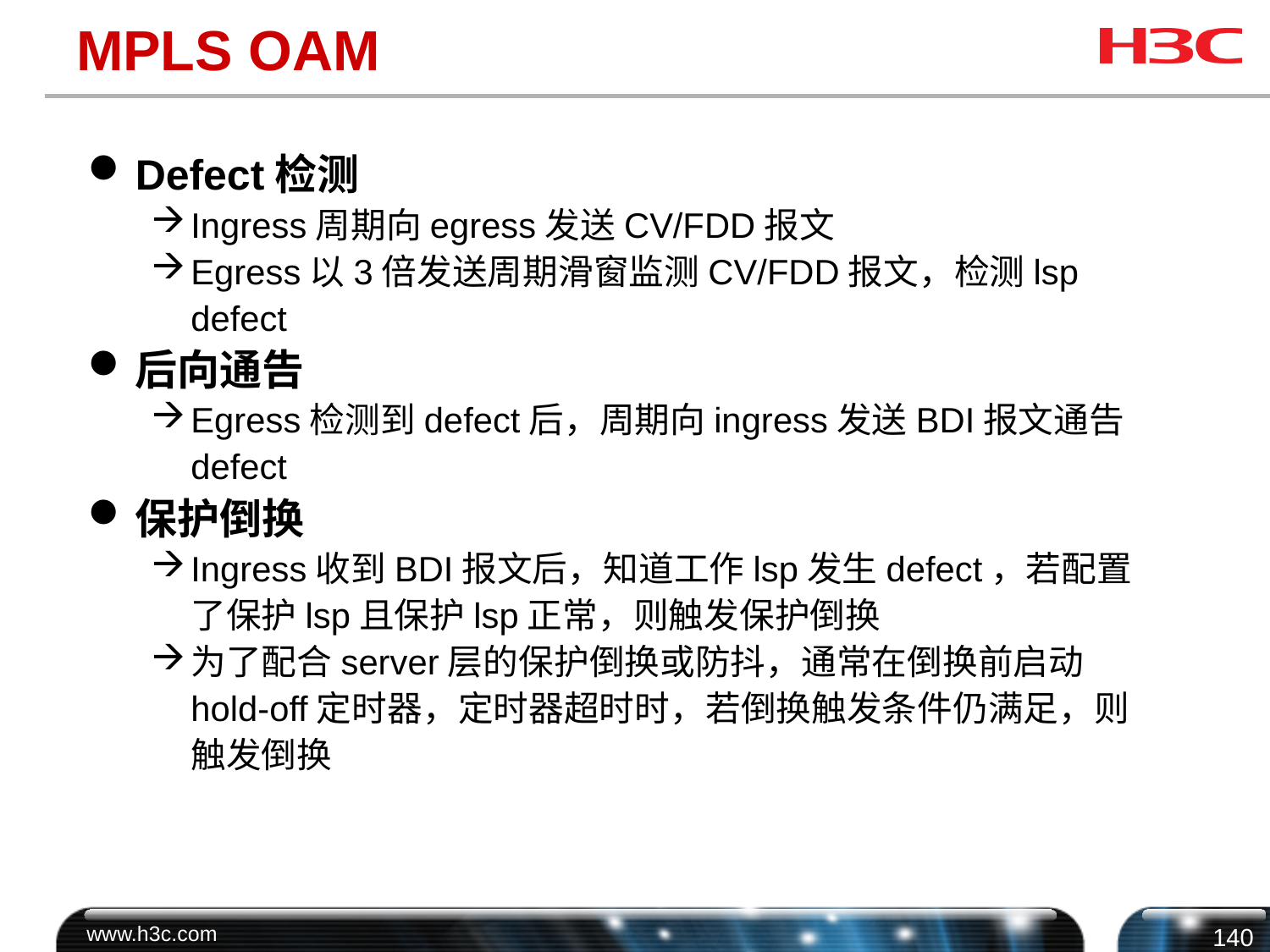

# MPLS OAM
Defect检测
Ingress周期向egress发送CV/FDD报文
Egress以3倍发送周期滑窗监测CV/FDD报文，检测lsp defect
后向通告
Egress检测到defect后，周期向ingress发送BDI报文通告defect
保护倒换
Ingress收到BDI报文后，知道工作lsp发生defect，若配置了保护lsp且保护lsp正常，则触发保护倒换
为了配合server层的保护倒换或防抖，通常在倒换前启动hold-off定时器，定时器超时时，若倒换触发条件仍满足，则触发倒换